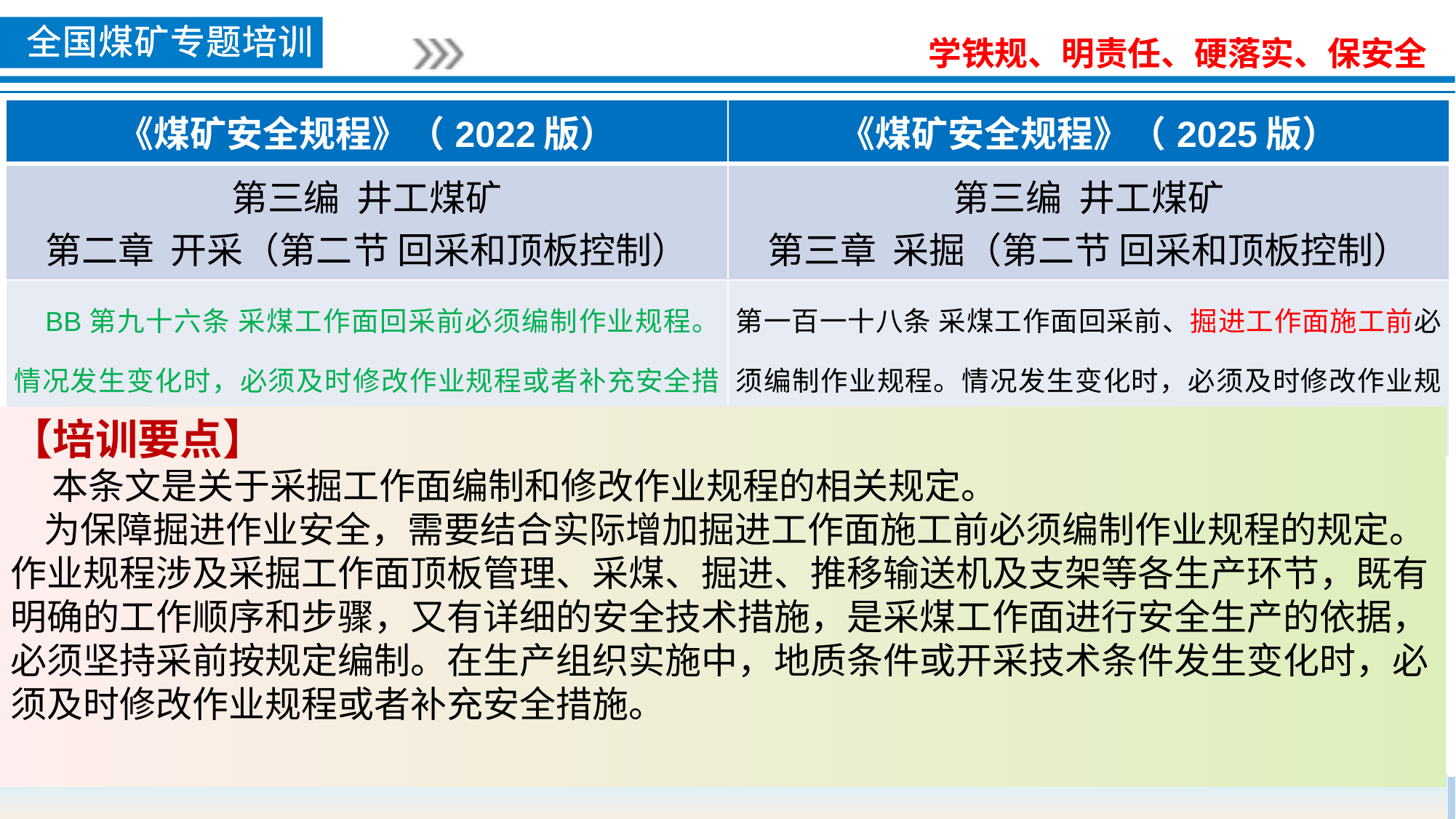

| 《煤矿安全规程》（2022版） | 《煤矿安全规程》（2025版） |
| --- | --- |
| 第三编 井工煤矿 第二章 开采（第二节 回采和顶板控制） | 第三编 井工煤矿 第三章 采掘（第二节 回采和顶板控制） |
| BB第九十六条 采煤工作面回采前必须编制作业规程。情况发生变化时，必须及时修改作业规程或者补充安全措施。 | 第一百一十八条 采煤工作面回采前、掘进工作面施工前必须编制作业规程。情况发生变化时，必须及时修改作业规程或者补充安全措施。 |
【培训要点】
    本条文是关于采掘工作面编制和修改作业规程的相关规定。
   为保障掘进作业安全，需要结合实际增加掘进工作面施工前必须编制作业规程的规定。
作业规程涉及采掘工作面顶板管理、采煤、掘进、推移输送机及支架等各生产环节，既有明确的工作顺序和步骤，又有详细的安全技术措施，是采煤工作面进行安全生产的依据，必须坚持采前按规定编制。在生产组织实施中，地质条件或开采技术条件发生变化时，必须及时修改作业规程或者补充安全措施。